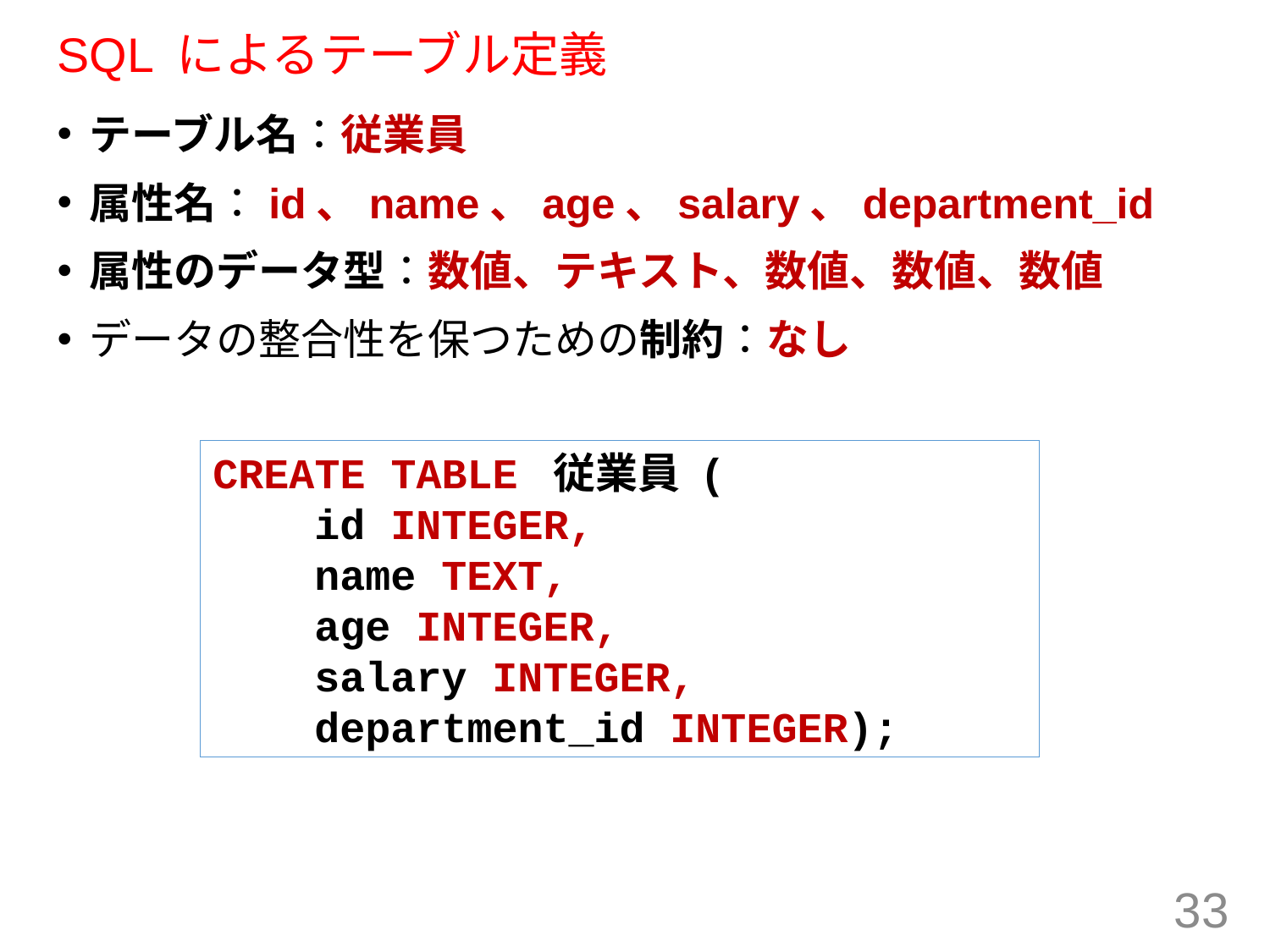

# SQL によるテーブル定義
テーブル名：従業員
属性名：id、name、age、salary、department_id
属性のデータ型：数値、テキスト、数値、数値、数値
データの整合性を保つための制約：なし

CREATE TABLE 従業員 (
    id INTEGER,
    name TEXT,
    age INTEGER,
    salary INTEGER,
    department_id INTEGER);
33